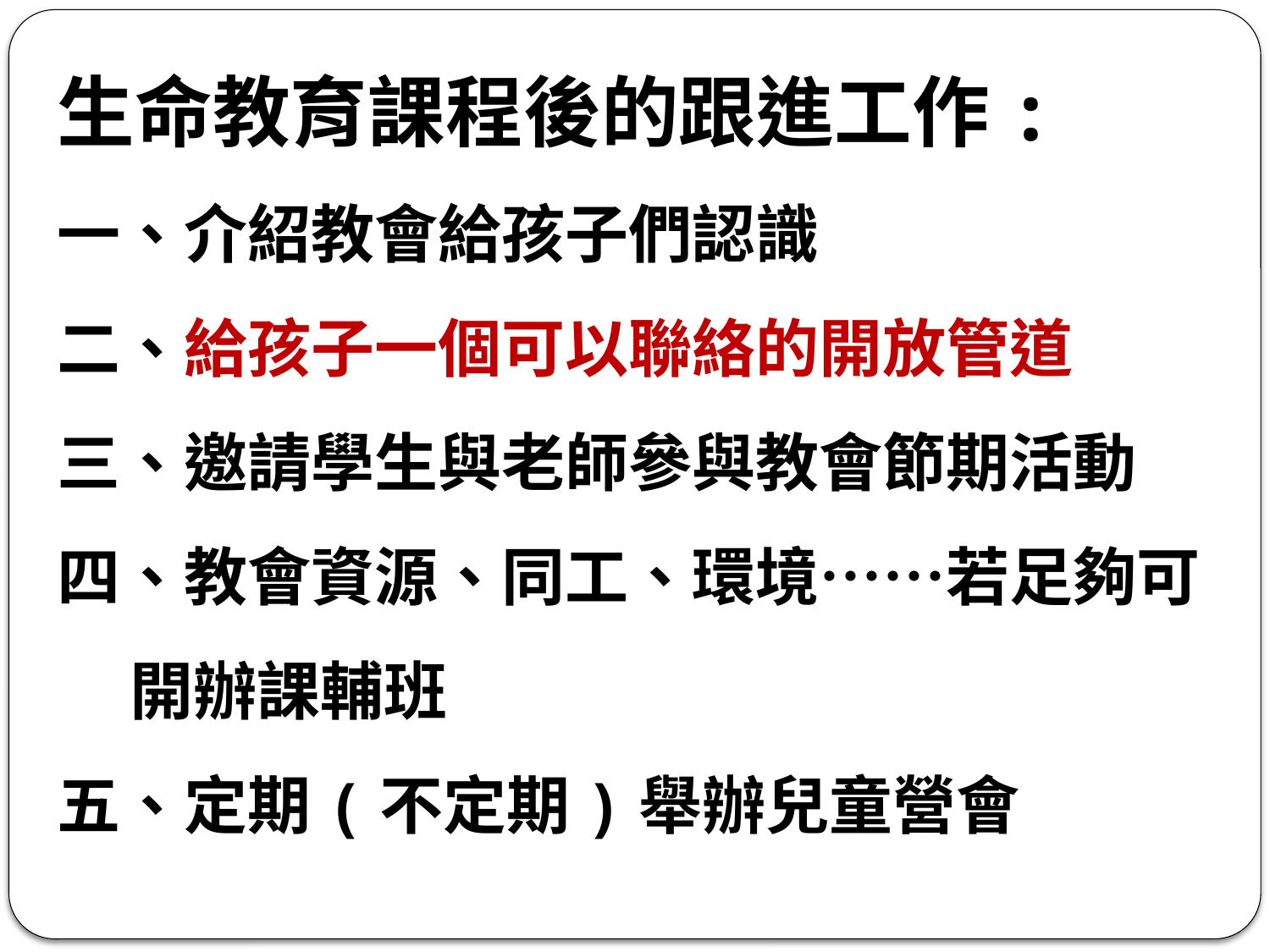

生命教育課程後的跟進工作:
一、介紹教會給孩子們認識
二、給孩子一個可以聯絡的開放管道
三、邀請學生與老師參與教會節期活動
四、教會資源、同工、環境……若足夠可
    開辦課輔班
五、定期(不定期)舉辦兒童營會